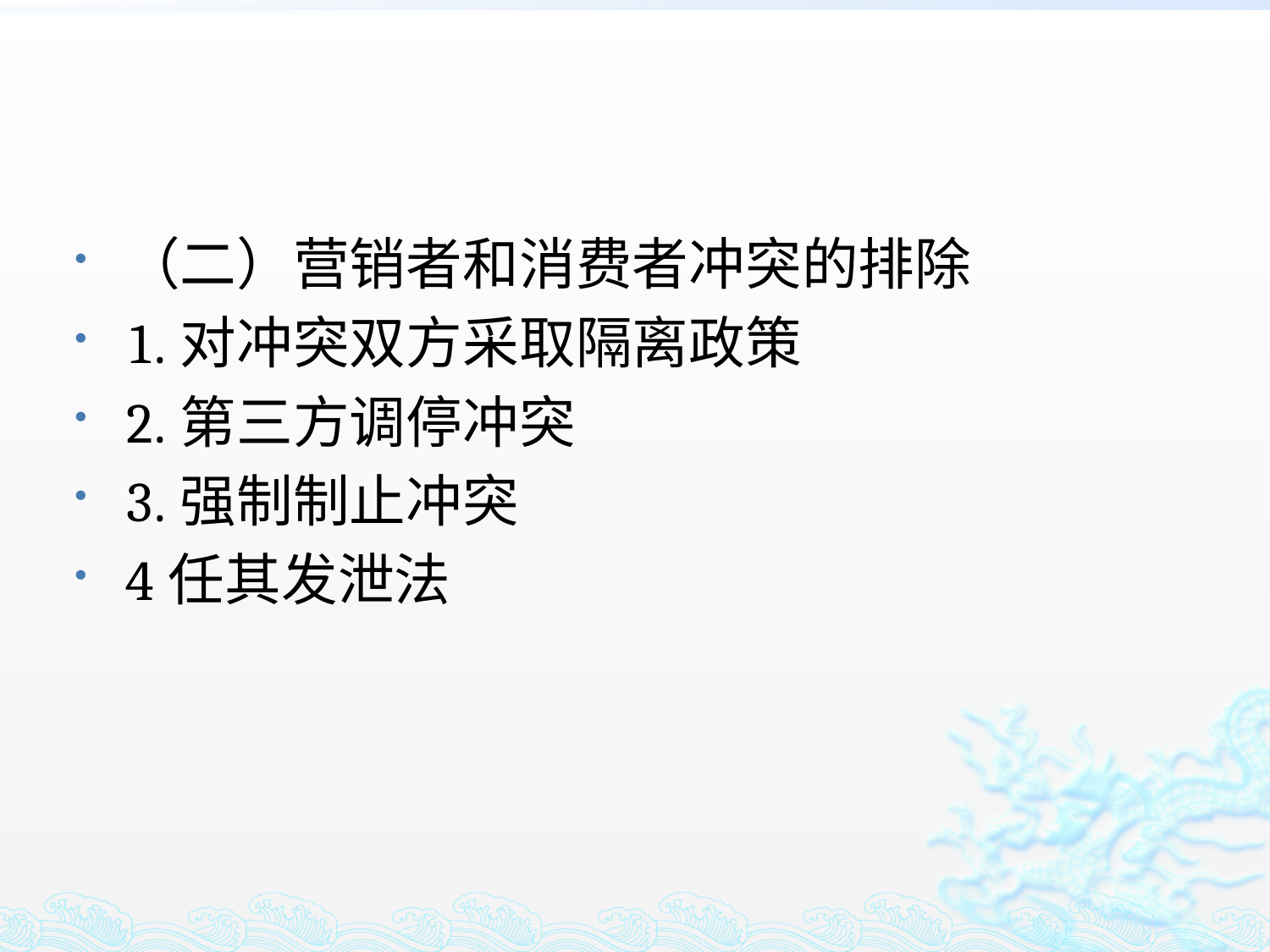

#
（二）营销者和消费者冲突的排除
1.对冲突双方采取隔离政策
2.第三方调停冲突
3.强制制止冲突
4任其发泄法